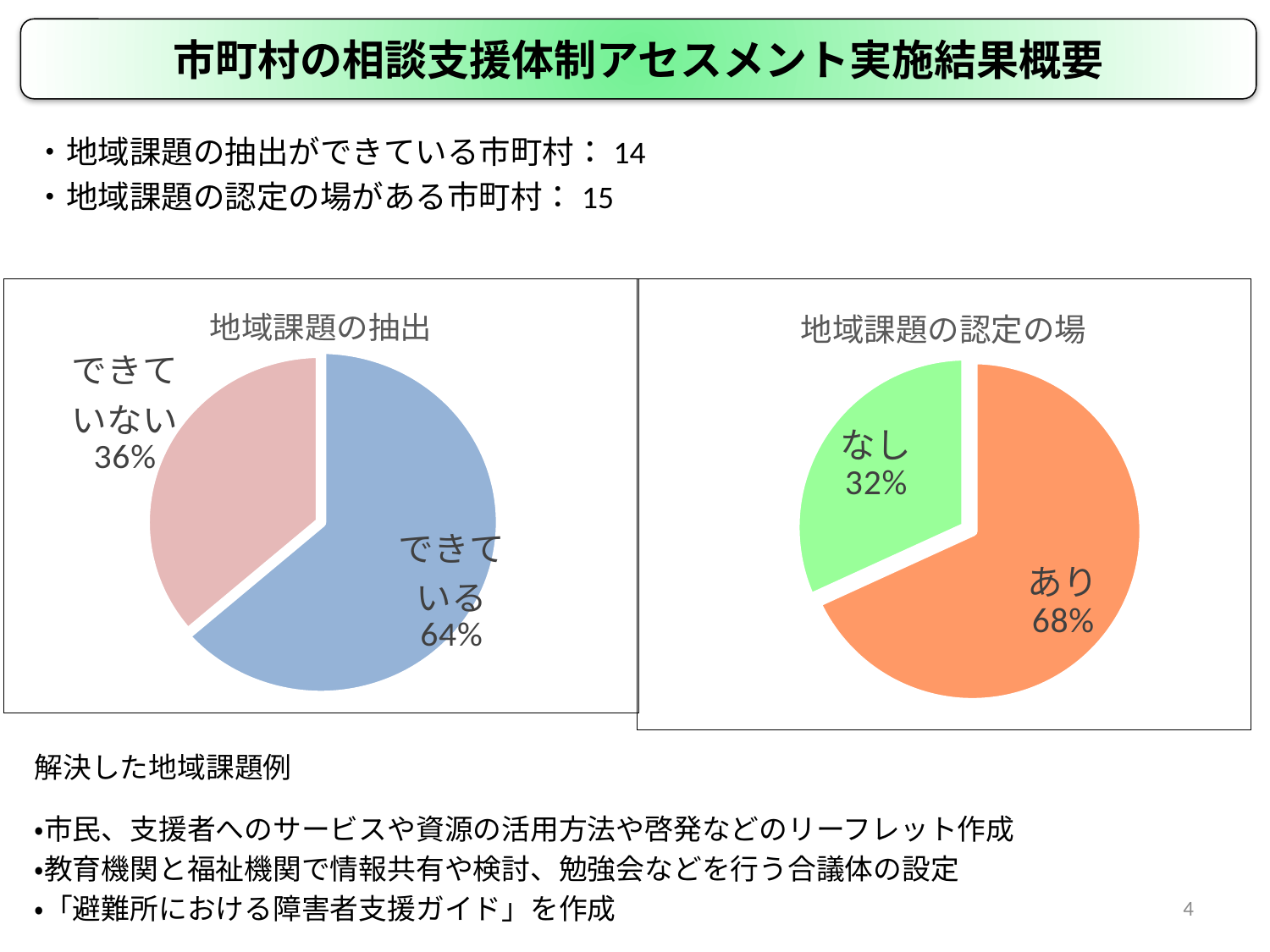

市町村の相談支援体制アセスメント実施結果概要
・地域課題の抽出ができている市町村：14
・地域課題の認定の場がある市町村：15

### Chart: 地域課題の抽出

| Category |  |
|---|---|
| できている | 14.0 |
| できていない | 8.0 |

### Chart: 地域課題の認定の場

| Category |  |
|---|---|
| 地域課題の認定の場 | None |
| 有 | 15.0 |
| 無 | 7.0 |
解決した地域課題例

・市民、支援者へのサービスや資源の活用方法や啓発などのリーフレット作成
・教育機関と福祉機関で情報共有や検討、勉強会などを行う合議体の設定
・「避難所における障害者支援ガイド」を作成
4